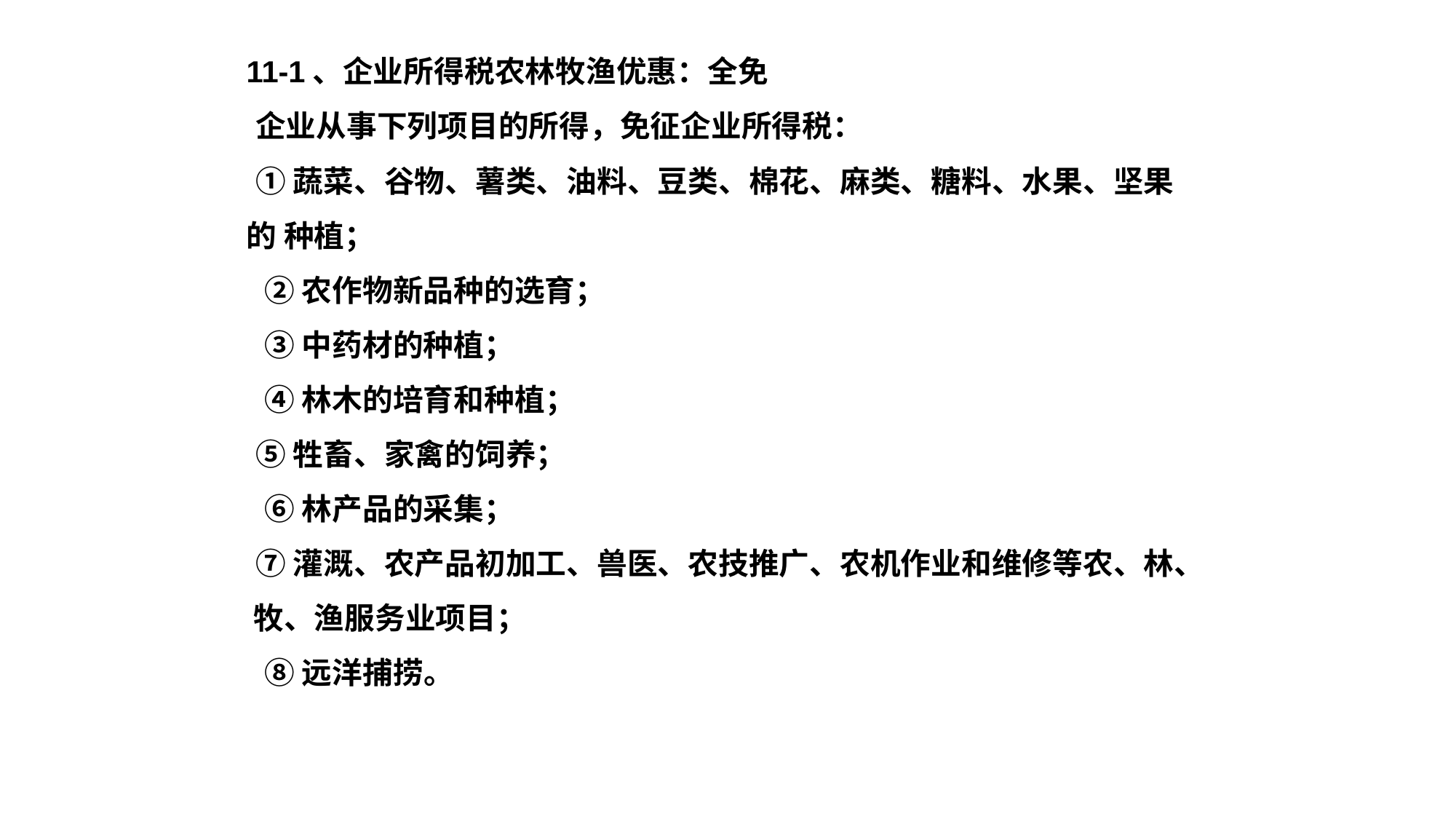

11-1、企业所得税农林牧渔优惠：全免
企业从事下列项目的所得，免征企业所得税：
①蔬菜、谷物、薯类、油料、豆类、棉花、麻类、糖料、水果、坚果的 种植；
②农作物新品种的选育；
③中药材的种植；
④林木的培育和种植；
⑤牲畜、家禽的饲养；
⑥林产品的采集；
⑦灌溉、农产品初加工、兽医、农技推广、农机作业和维修等农、林、 牧、渔服务业项目；
⑧远洋捕捞。